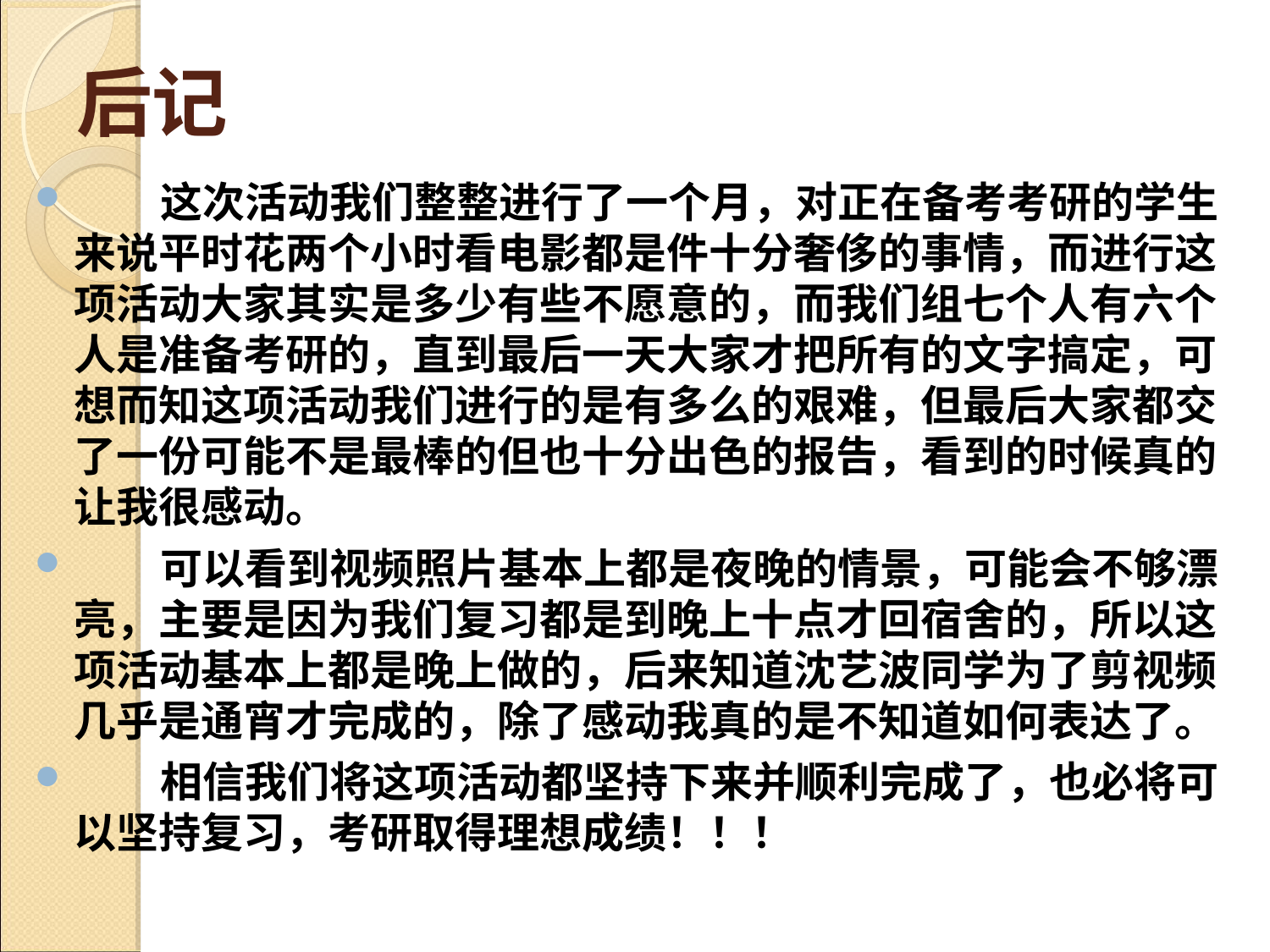

后记
        这次活动我们整整进行了一个月，对正在备考考研的学生来说平时花两个小时看电影都是件十分奢侈的事情，而进行这项活动大家其实是多少有些不愿意的，而我们组七个人有六个人是准备考研的，直到最后一天大家才把所有的文字搞定，可想而知这项活动我们进行的是有多么的艰难，但最后大家都交了一份可能不是最棒的但也十分出色的报告，看到的时候真的让我很感动。
        可以看到视频照片基本上都是夜晚的情景，可能会不够漂亮，主要是因为我们复习都是到晚上十点才回宿舍的，所以这项活动基本上都是晚上做的，后来知道沈艺波同学为了剪视频几乎是通宵才完成的，除了感动我真的是不知道如何表达了。
        相信我们将这项活动都坚持下来并顺利完成了，也必将可以坚持复习，考研取得理想成绩！！！